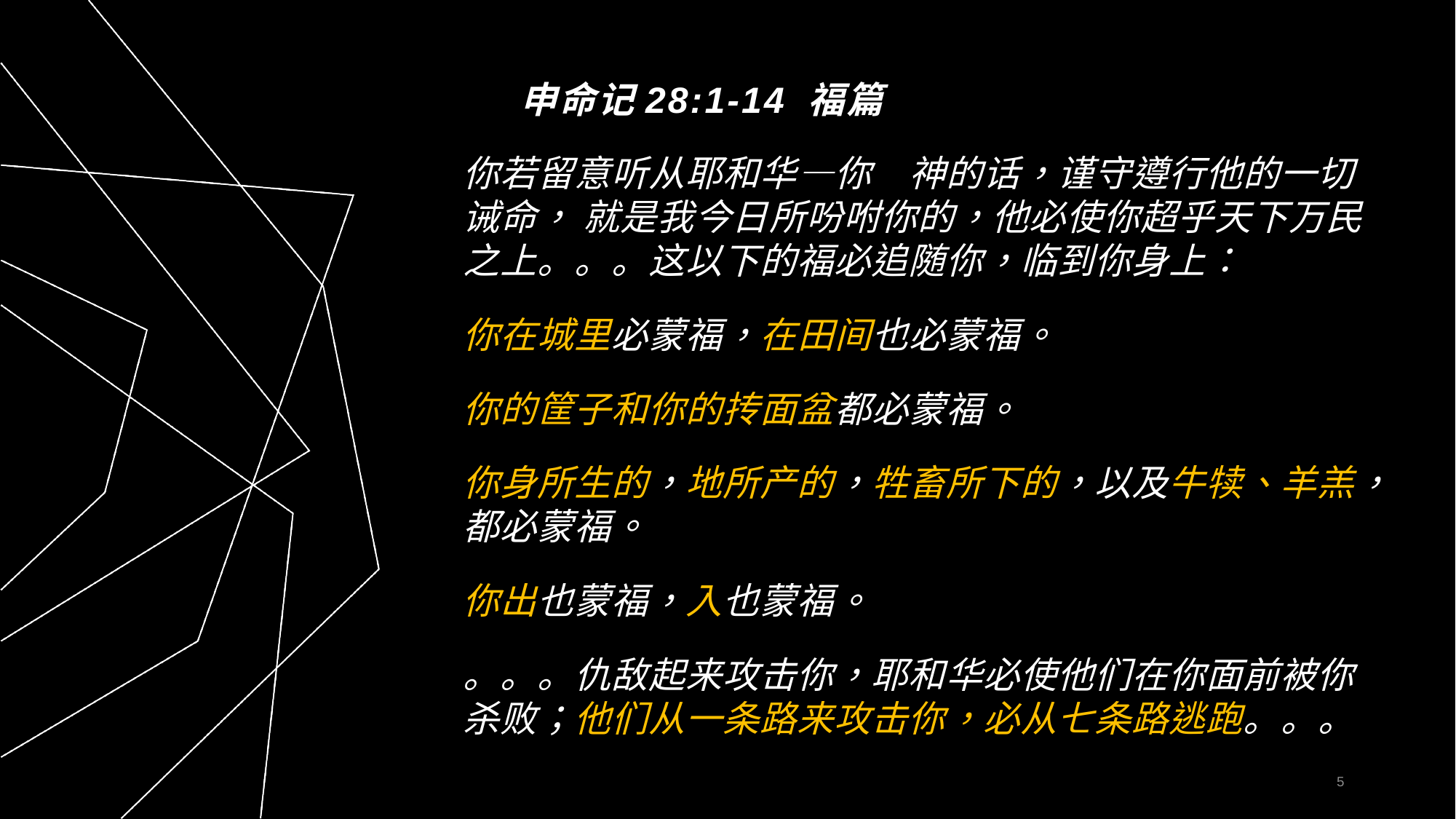

# 申命记28:1-14 福篇
你若留意听从耶和华―你　神的话，谨守遵行他的一切诫命， 就是我今日所吩咐你的，他必使你超乎天下万民之上。。。这以下的福必追随你，临到你身上：
你在城里必蒙福，在田间也必蒙福。
你的筐子和你的抟面盆都必蒙福。
你身所生的，地所产的，牲畜所下的，以及牛犊、羊羔，都必蒙福。
你出也蒙福，入也蒙福。
。。。仇敌起来攻击你，耶和华必使他们在你面前被你杀败；他们从一条路来攻击你，必从七条路逃跑。。。
5